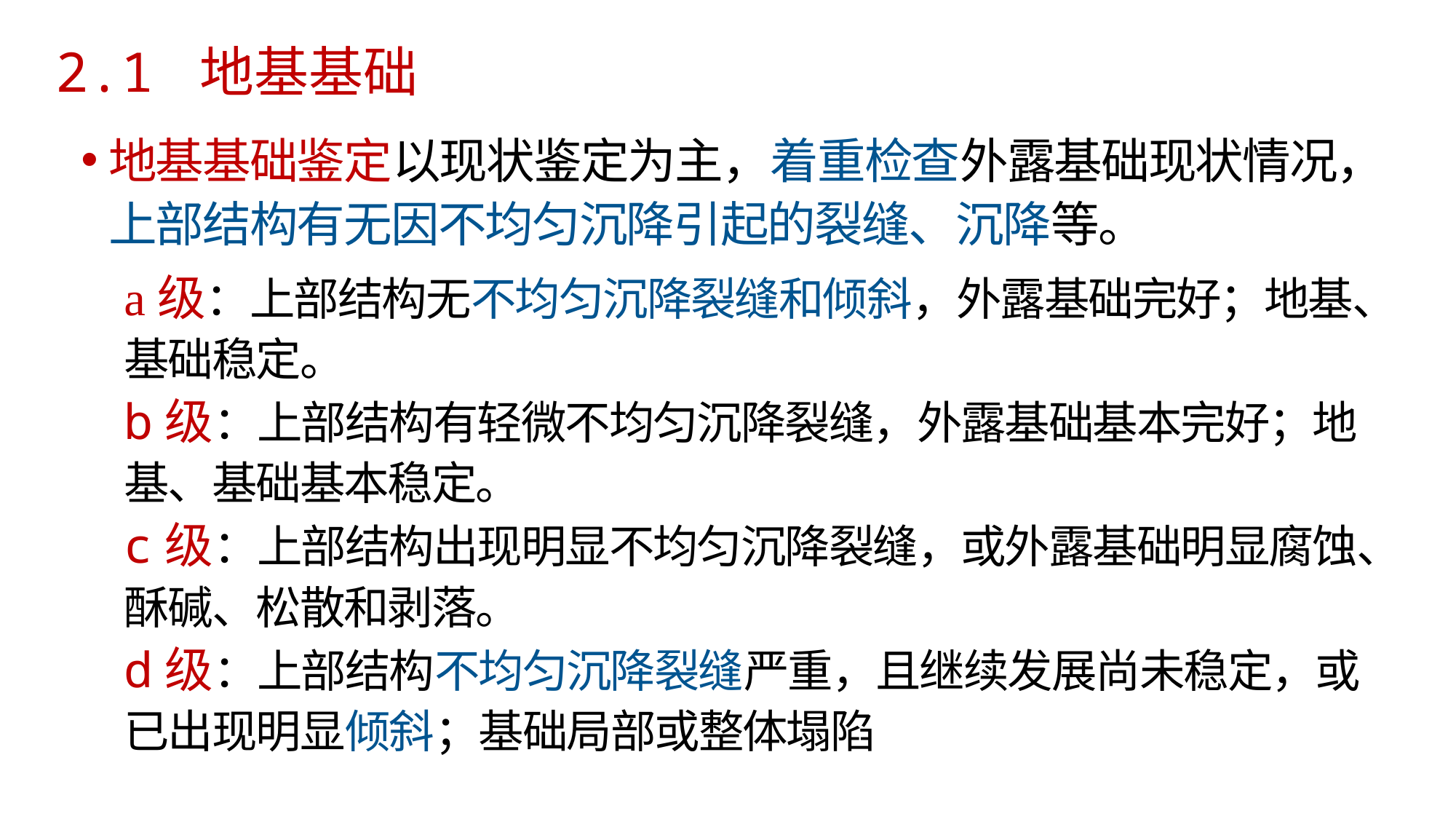

# 2.1 地基基础
地基基础鉴定以现状鉴定为主，着重检查外露基础现状情况，上部结构有无因不均匀沉降引起的裂缝、沉降等。
a级：上部结构无不均匀沉降裂缝和倾斜，外露基础完好；地基、基础稳定。
b级：上部结构有轻微不均匀沉降裂缝，外露基础基本完好；地基、基础基本稳定。
c级：上部结构出现明显不均匀沉降裂缝，或外露基础明显腐蚀、酥碱、松散和剥落。
d级：上部结构不均匀沉降裂缝严重，且继续发展尚未稳定，或已出现明显倾斜；基础局部或整体塌陷
14